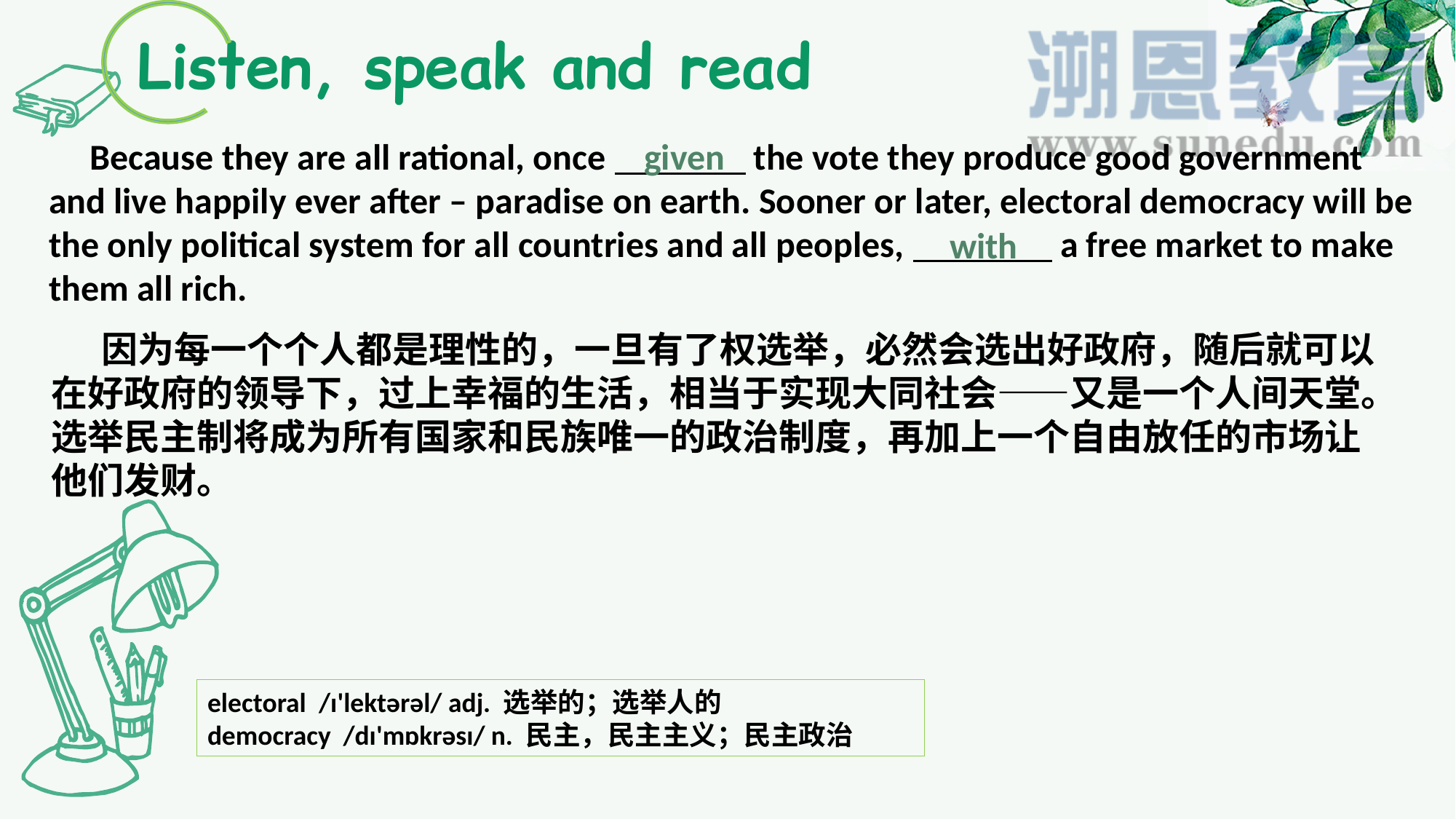

Listen, speak and read

     Because they are all rational, once                  the vote they produce good government and live happily ever after – paradise on earth. Sooner or later, electoral democracy will be the only political system for all countries and all peoples,                   a free market to make them all rich.
given
with
     因为每一个个人都是理性的，一旦有了权选举，必然会选出好政府，随后就可以在好政府的领导下，过上幸福的生活，相当于实现大同社会——又是一个人间天堂。选举民主制将成为所有国家和民族唯一的政治制度，再加上一个自由放任的市场让他们发财。

electoral  /ɪ'lektərəl/ adj. 选举的；选举人的
democracy  /dɪ'mɒkrəsɪ/ n. 民主，民主主义；民主政治